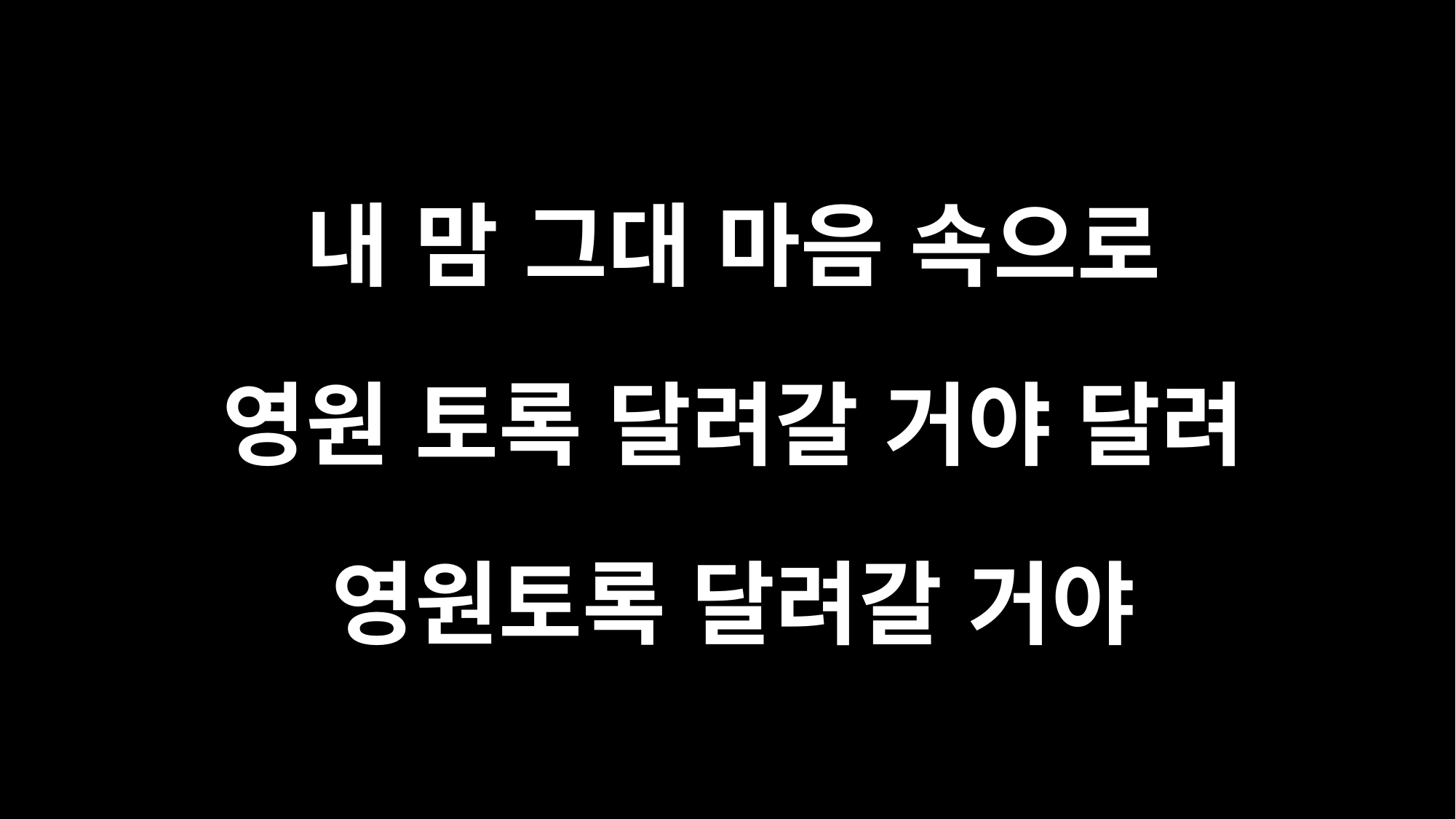

내 맘 그대 마음 속으로
영원 토록 달려갈 거야 달려
영원토록 달려갈 거야